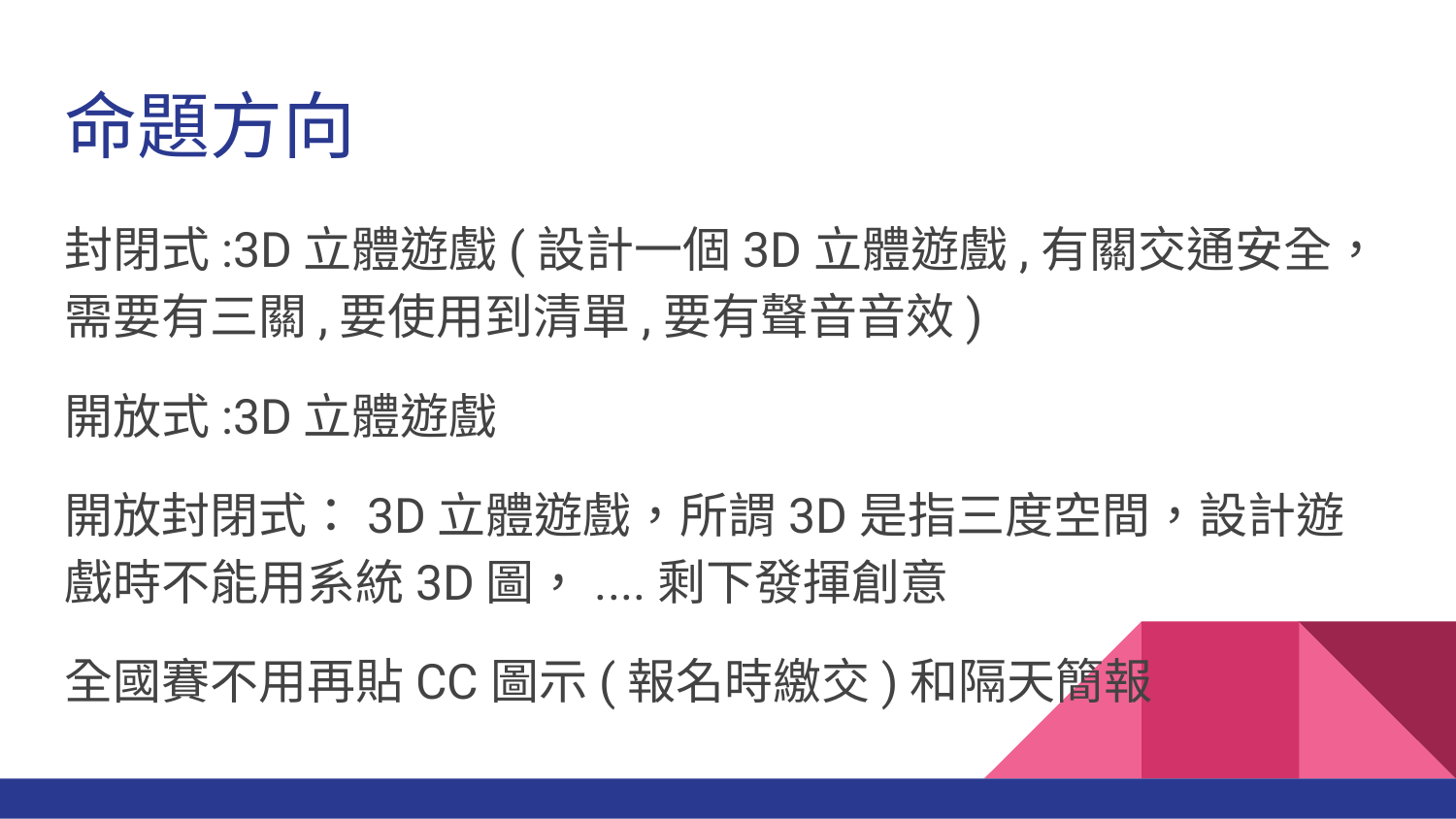

# 命題方向
封閉式:3D立體遊戲(設計一個3D立體遊戲,有關交通安全，需要有三關,要使用到清單,要有聲音音效)
開放式:3D立體遊戲
開放封閉式：3D立體遊戲，所謂3D是指三度空間，設計遊戲時不能用系統3D圖，....剩下發揮創意
全國賽不用再貼CC圖示(報名時繳交)和隔天簡報